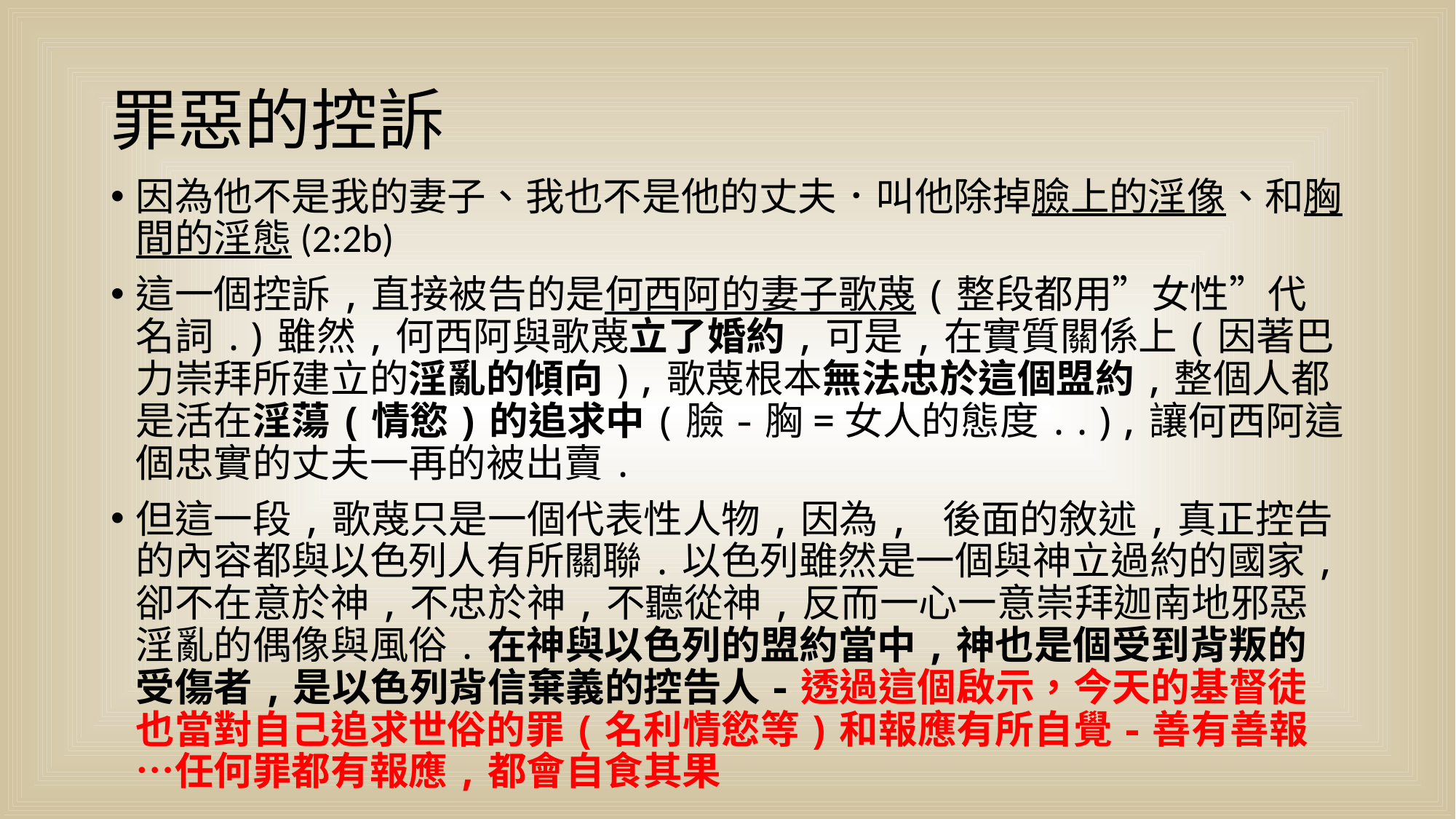

# 罪惡的控訴
因為他不是我的妻子、我也不是他的丈夫．叫他除掉臉上的淫像、和胸間的淫態(2:2b)
這一個控訴,直接被告的是何西阿的妻子歌蔑(整段都用”女性”代名詞.)雖然,何西阿與歌蔑立了婚約,可是,在實質關係上(因著巴力崇拜所建立的淫亂的傾向),歌蔑根本無法忠於這個盟約,整個人都是活在淫蕩(情慾)的追求中(臉-胸=女人的態度..),讓何西阿這個忠實的丈夫一再的被出賣.
但這一段,歌蔑只是一個代表性人物,因為, 後面的敘述,真正控告的內容都與以色列人有所關聯.以色列雖然是一個與神立過約的國家,卻不在意於神,不忠於神,不聽從神,反而一心一意崇拜迦南地邪惡淫亂的偶像與風俗.在神與以色列的盟約當中,神也是個受到背叛的受傷者,是以色列背信棄義的控告人-透過這個啟示，今天的基督徒也當對自己追求世俗的罪(名利情慾等)和報應有所自覺-善有善報…任何罪都有報應,都會自食其果